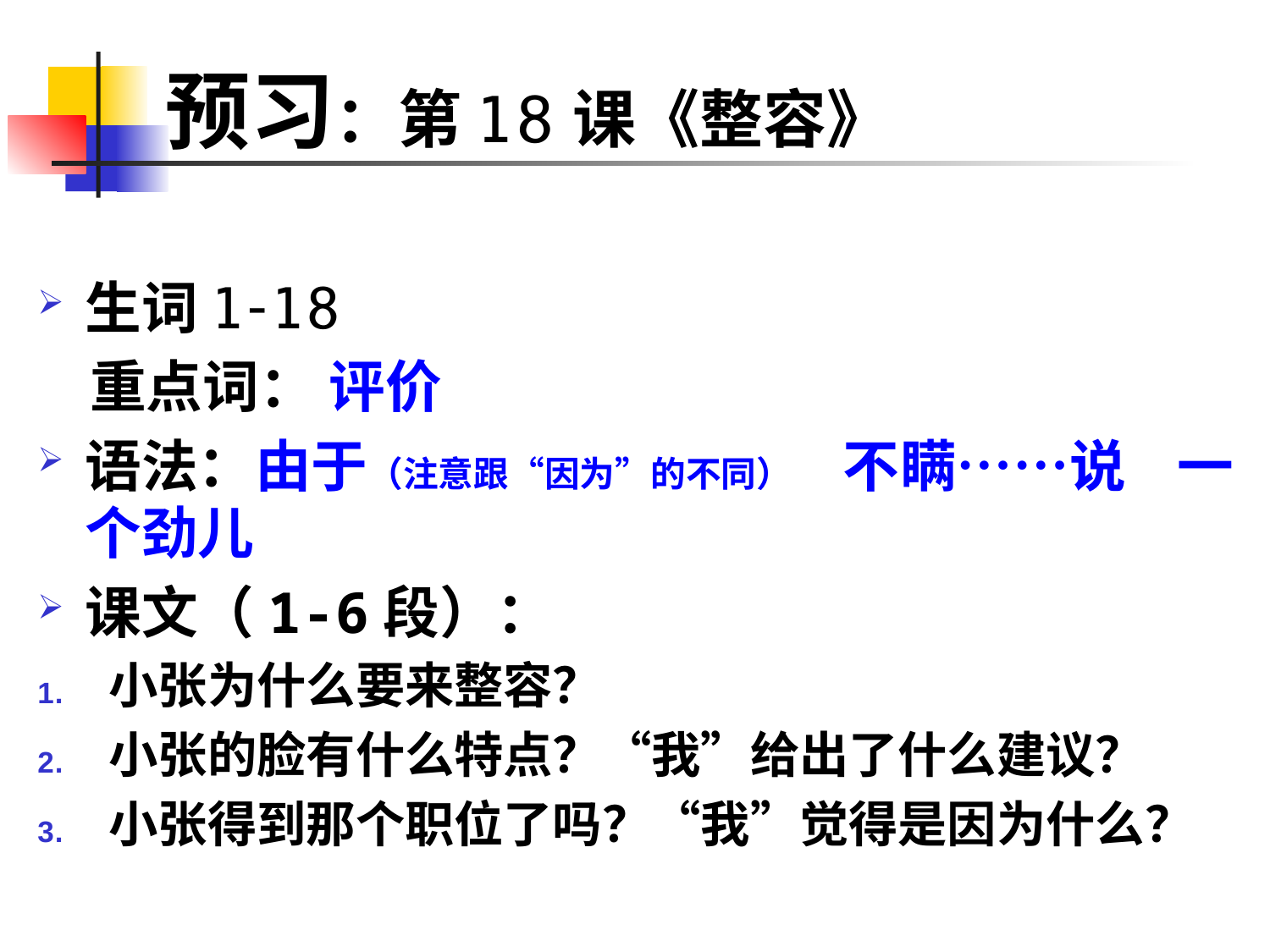

# 预习：第18课《整容》
生词1-18
   重点词： 评价
语法：由于（注意跟“因为”的不同）    不瞒……说    一个劲儿
课文（1-6段）：
小张为什么要来整容？
小张的脸有什么特点？“我”给出了什么建议？
小张得到那个职位了吗？“我”觉得是因为什么？